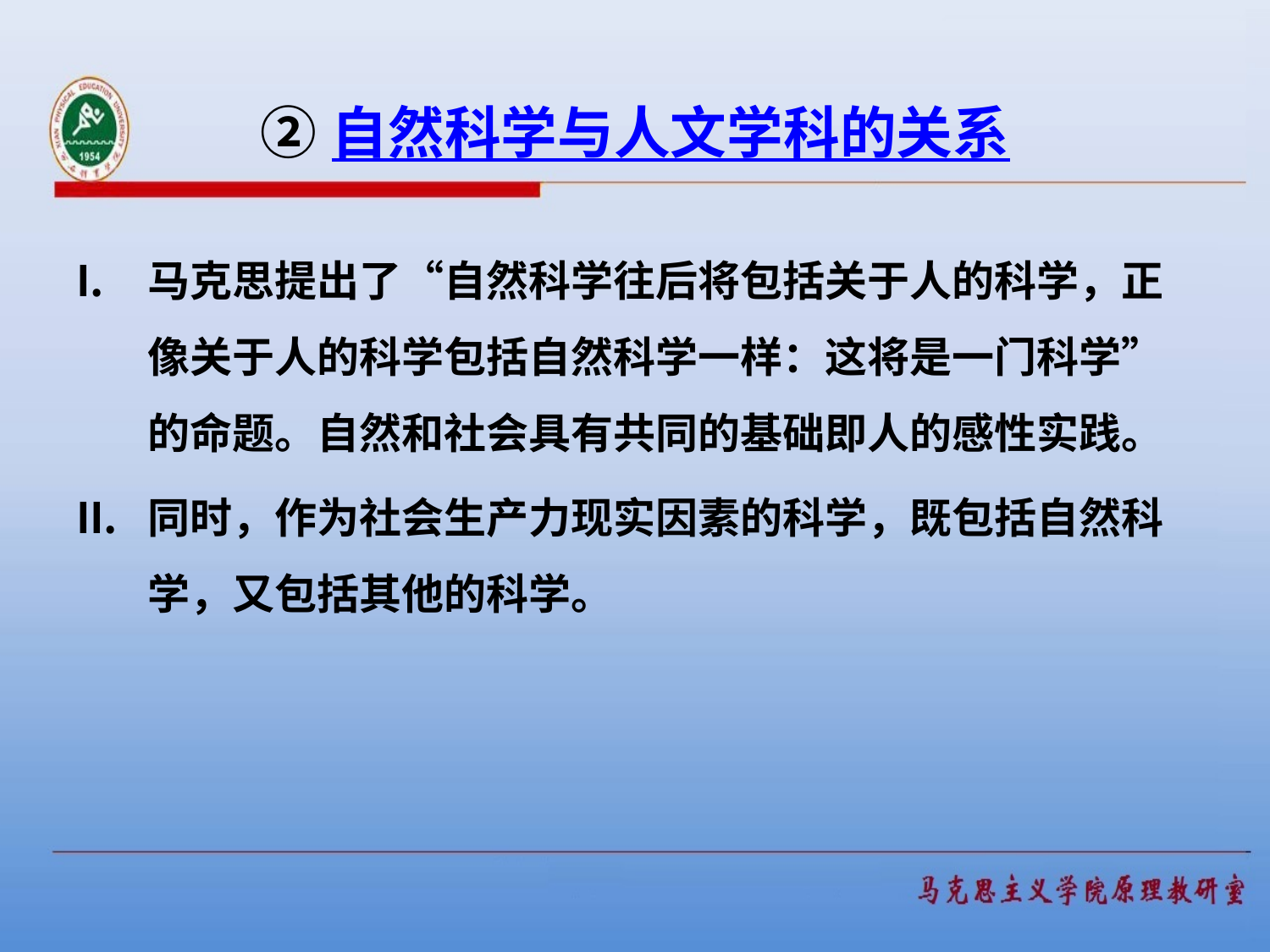

# 自然科学与人文学科的关系
马克思提出了“自然科学往后将包括关于人的科学，正像关于人的科学包括自然科学一样：这将是一门科学”的命题。自然和社会具有共同的基础即人的感性实践。
同时，作为社会生产力现实因素的科学，既包括自然科学，又包括其他的科学。